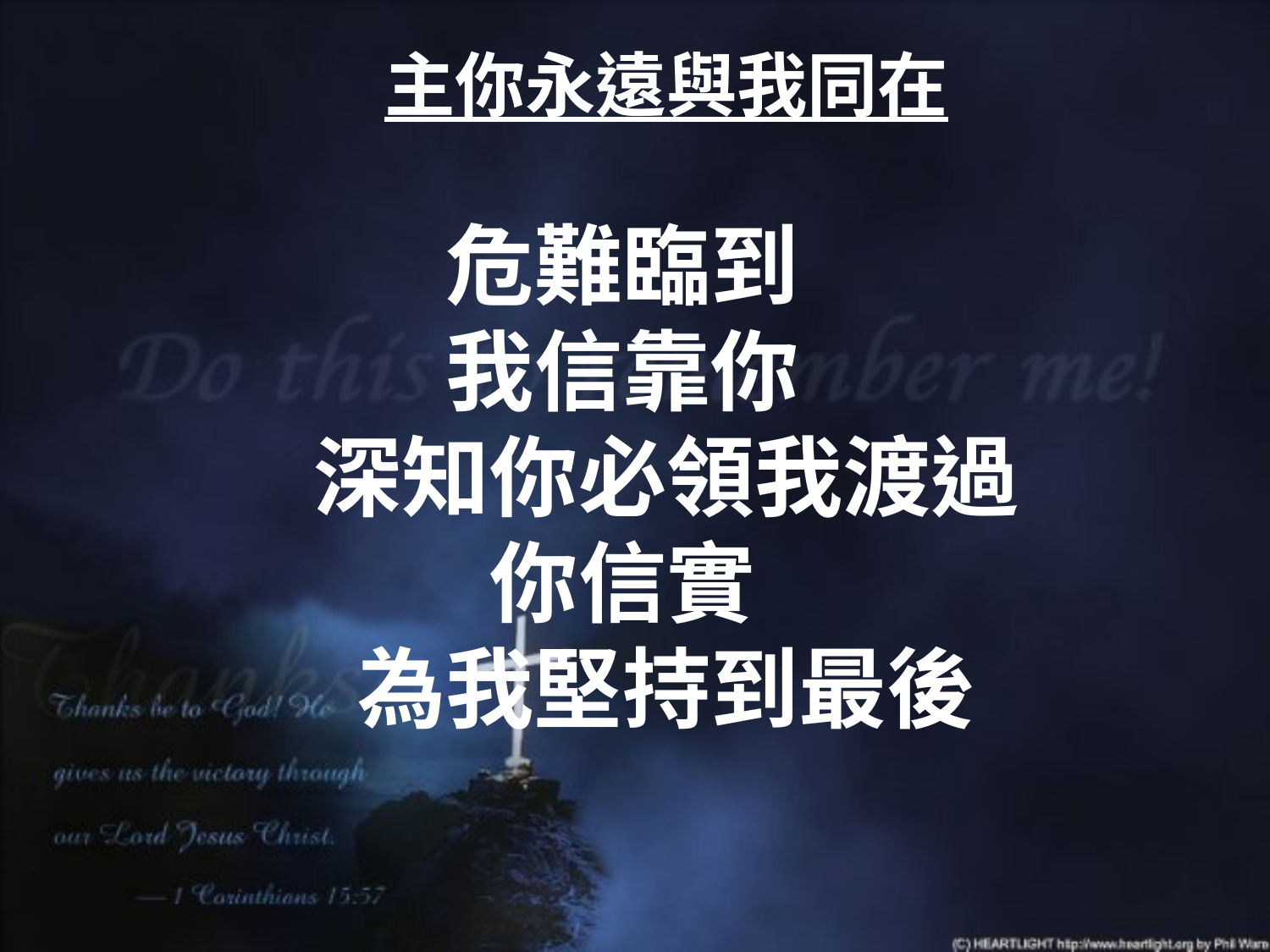

主你永遠與我同在

危難臨到
我信靠你
深知你必領我渡過
你信實
為我堅持到最後